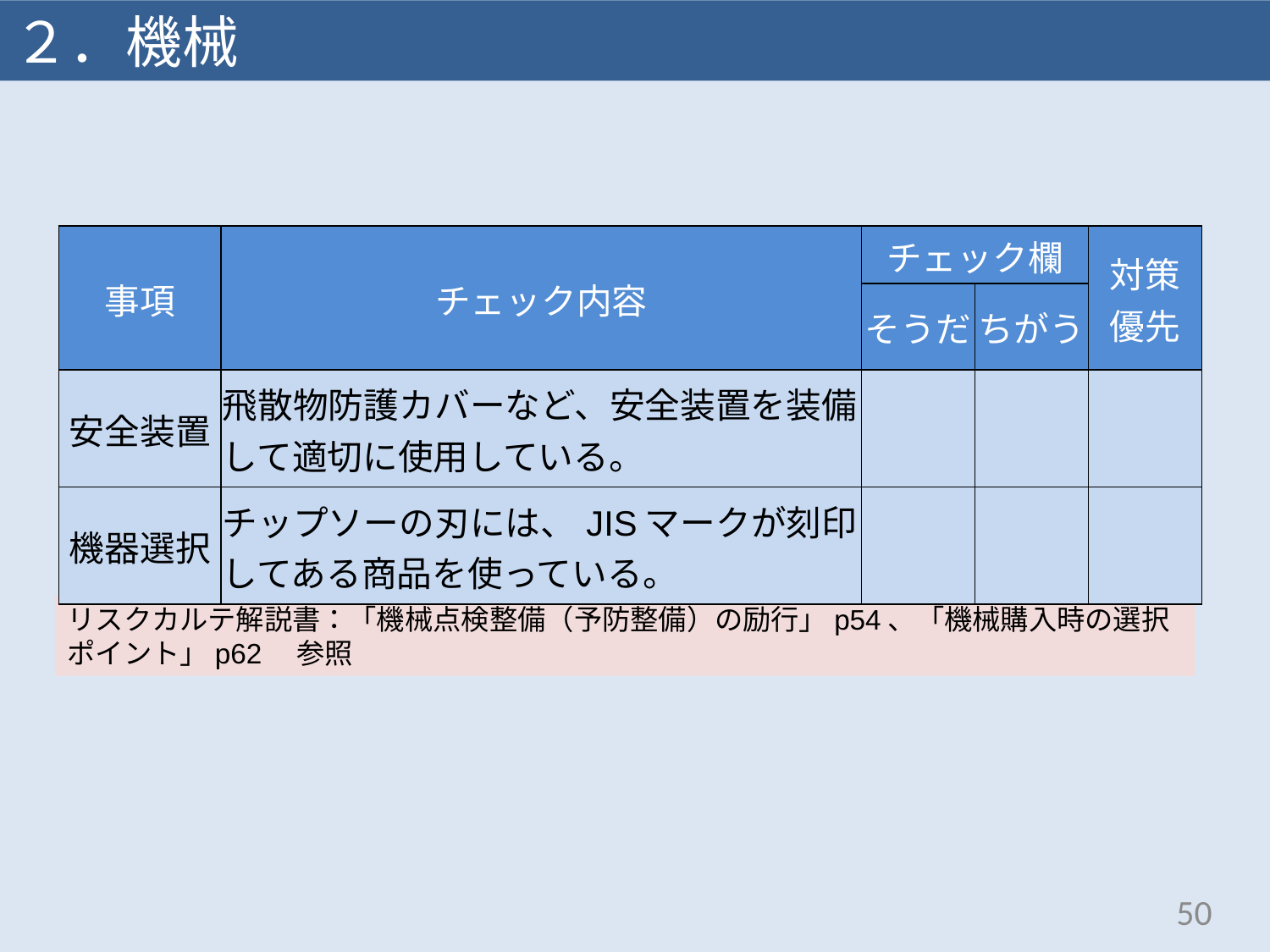

２．機械
| 事項 | チェック内容 | チェック欄 |  | 対策 優先 |
| --- | --- | --- | --- | --- |
|  |  | そうだ | ちがう |  |
| 安全装置 | 飛散物防護カバーなど、安全装置を装備して適切に使用している。 |  |  |  |
| 機器選択 | チップソーの刃には、JISマークが刻印してある商品を使っている。 |  |  |  |
リスクカルテ解説書：「機械点検整備（予防整備）の励行」p54、「機械購入時の選択ポイント」p62　参照
50